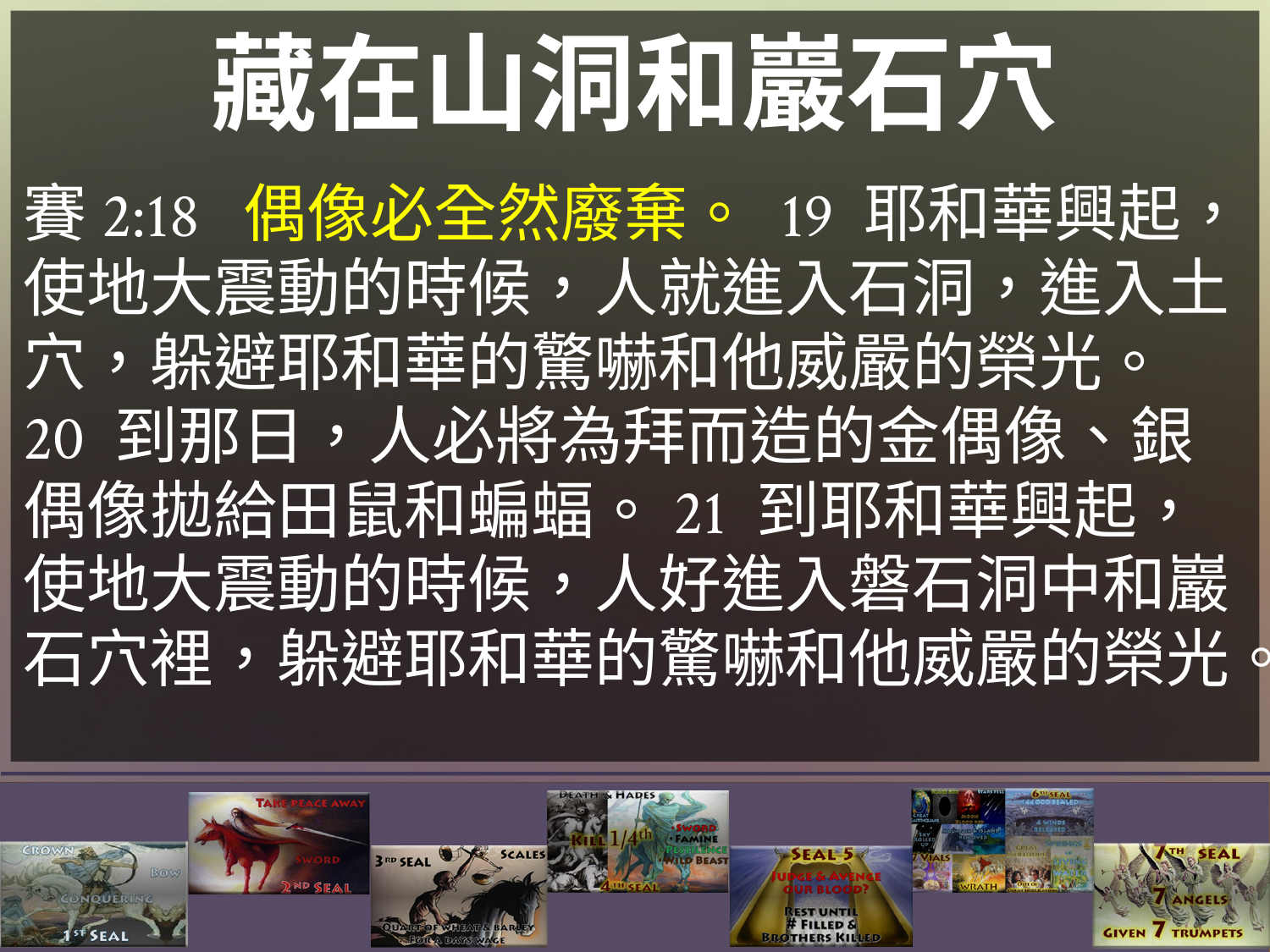

藏在山洞和巖石穴
賽2:18  偶像必全然廢棄。 19 耶和華興起，使地大震動的時候，人就進入石洞，進入土穴，躲避耶和華的驚嚇和他威嚴的榮光。 20 到那日，人必將為拜而造的金偶像、銀偶像拋給田鼠和蝙蝠。21 到耶和華興起，使地大震動的時候，人好進入磐石洞中和巖石穴裡，躲避耶和華的驚嚇和他威嚴的榮光。